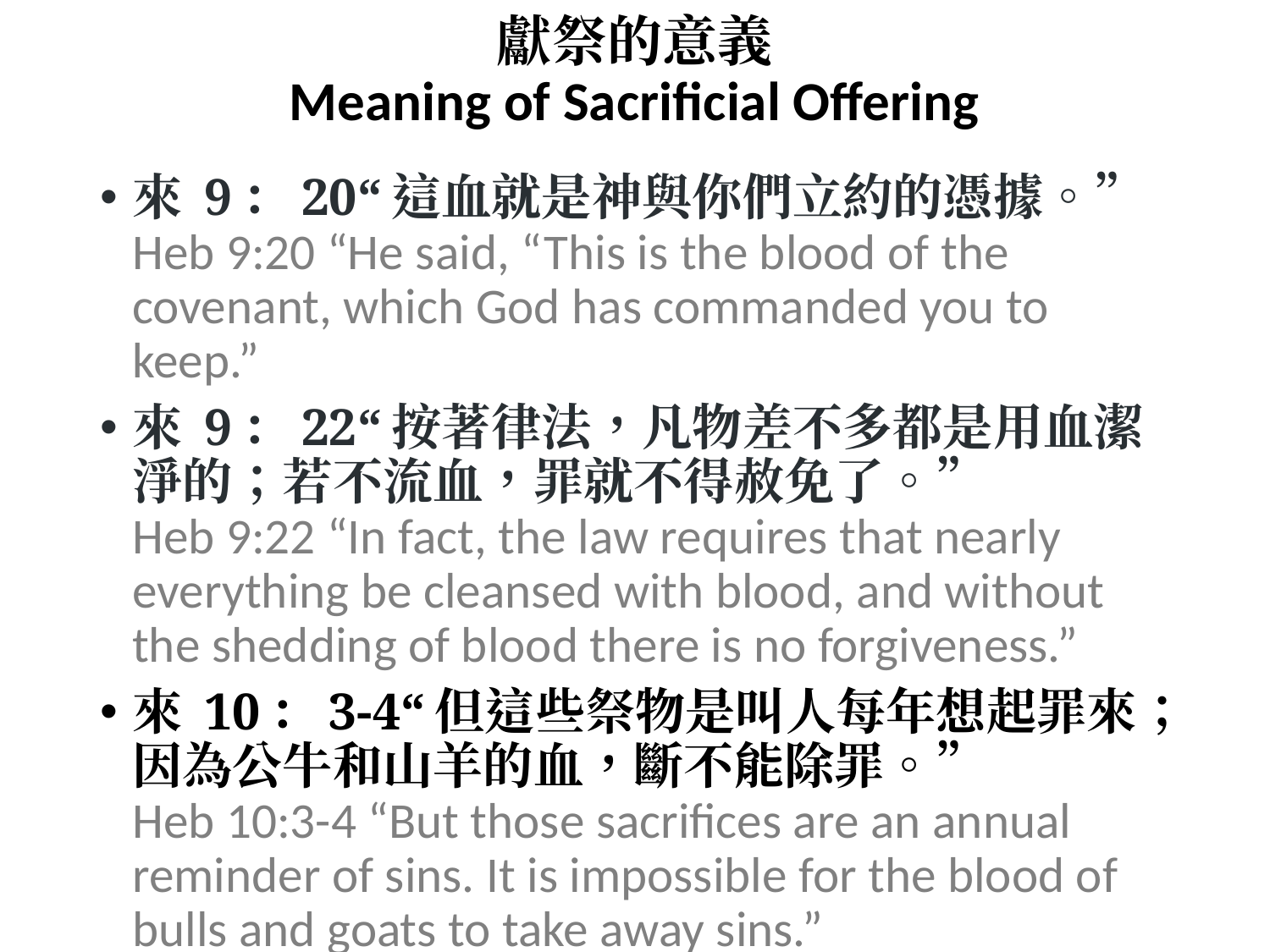

# 獻祭的意義 Meaning of Sacrificial Offering
來 9：20“這血就是神與你們立約的憑據。”
Heb 9:20 “He said, “This is the blood of the covenant, which God has commanded you to keep.”
來 9：22“按著律法，凡物差不多都是用血潔淨的；若不流血，罪就不得赦免了。”
Heb 9:22 “In fact, the law requires that nearly everything be cleansed with blood, and without the shedding of blood there is no forgiveness.”
來 10：3-4“但這些祭物是叫人每年想起罪來；因為公牛和山羊的血，斷不能除罪。”
Heb 10:3-4 “But those sacrifices are an annual reminder of sins. It is impossible for the blood of bulls and goats to take away sins.”
獻祭得潔净，得以除罪，預表耶穌。